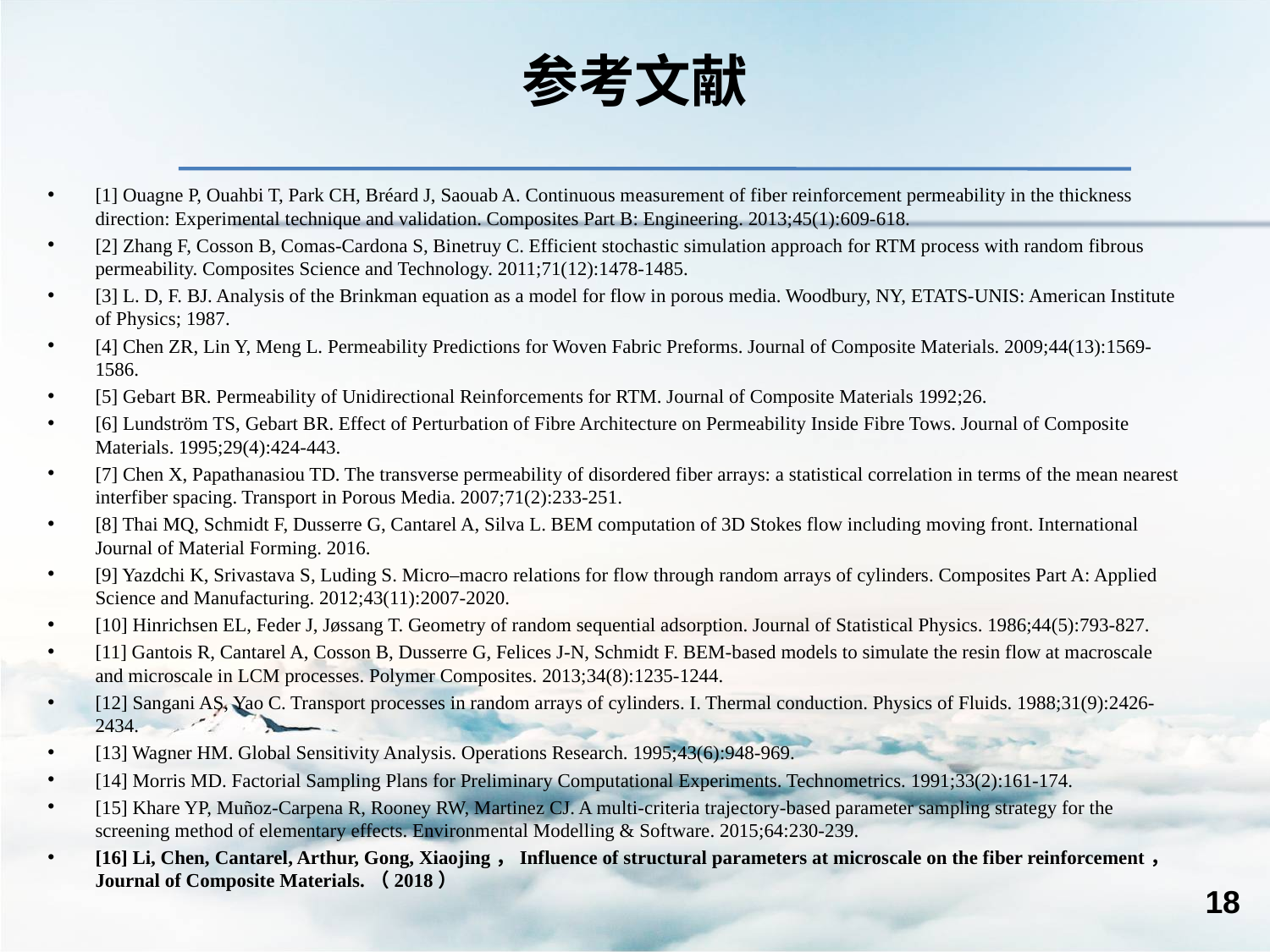

# 参考文献
[1] Ouagne P, Ouahbi T, Park CH, Bréard J, Saouab A. Continuous measurement of fiber reinforcement permeability in the thickness direction: Experimental technique and validation. Composites Part B: Engineering. 2013;45(1):609-618.
[2] Zhang F, Cosson B, Comas-Cardona S, Binetruy C. Efficient stochastic simulation approach for RTM process with random fibrous permeability. Composites Science and Technology. 2011;71(12):1478-1485.
[3] L. D, F. BJ. Analysis of the Brinkman equation as a model for flow in porous media. Woodbury, NY, ETATS-UNIS: American Institute of Physics; 1987.
[4] Chen ZR, Lin Y, Meng L. Permeability Predictions for Woven Fabric Preforms. Journal of Composite Materials. 2009;44(13):1569-1586.
[5] Gebart BR. Permeability of Unidirectional Reinforcements for RTM. Journal of Composite Materials 1992;26.
[6] Lundström TS, Gebart BR. Effect of Perturbation of Fibre Architecture on Permeability Inside Fibre Tows. Journal of Composite Materials. 1995;29(4):424-443.
[7] Chen X, Papathanasiou TD. The transverse permeability of disordered fiber arrays: a statistical correlation in terms of the mean nearest interfiber spacing. Transport in Porous Media. 2007;71(2):233-251.
[8] Thai MQ, Schmidt F, Dusserre G, Cantarel A, Silva L. BEM computation of 3D Stokes flow including moving front. International Journal of Material Forming. 2016.
[9] Yazdchi K, Srivastava S, Luding S. Micro–macro relations for flow through random arrays of cylinders. Composites Part A: Applied Science and Manufacturing. 2012;43(11):2007-2020.
[10] Hinrichsen EL, Feder J, Jøssang T. Geometry of random sequential adsorption. Journal of Statistical Physics. 1986;44(5):793-827.
[11] Gantois R, Cantarel A, Cosson B, Dusserre G, Felices J-N, Schmidt F. BEM-based models to simulate the resin flow at macroscale and microscale in LCM processes. Polymer Composites. 2013;34(8):1235-1244.
[12] Sangani AS, Yao C. Transport processes in random arrays of cylinders. I. Thermal conduction. Physics of Fluids. 1988;31(9):2426-2434.
[13] Wagner HM. Global Sensitivity Analysis. Operations Research. 1995;43(6):948-969.
[14] Morris MD. Factorial Sampling Plans for Preliminary Computational Experiments. Technometrics. 1991;33(2):161-174.
[15] Khare YP, Muñoz-Carpena R, Rooney RW, Martinez CJ. A multi-criteria trajectory-based parameter sampling strategy for the screening method of elementary effects. Environmental Modelling & Software. 2015;64:230-239.
[16] Li, Chen, Cantarel, Arthur, Gong, Xiaojing，Influence of structural parameters at microscale on the fiber reinforcement，Journal of Composite Materials.（2018）